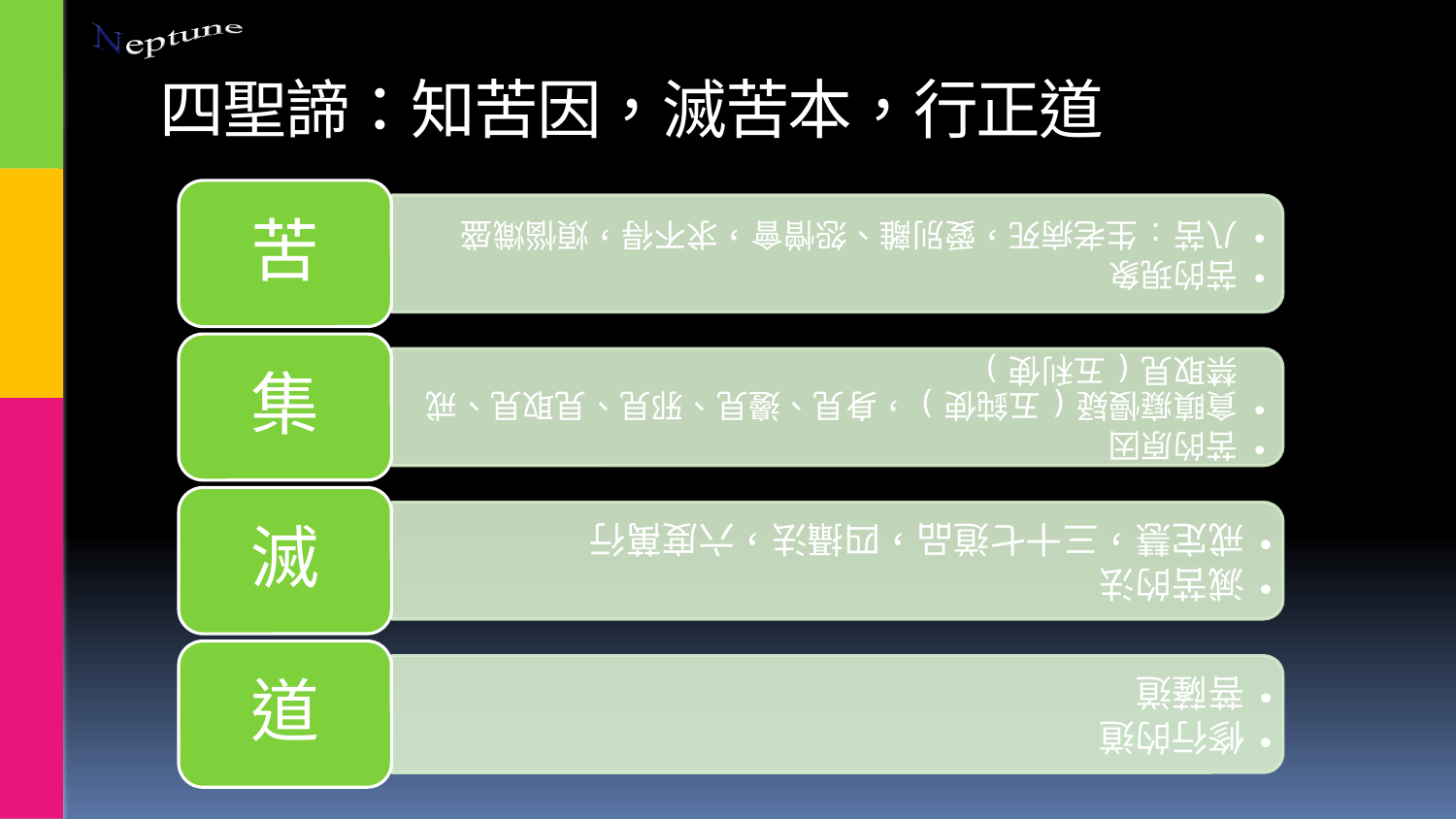

# 四聖諦：知苦因，滅苦本，行正道
苦的現象
八苦:生老病死，愛別離、怨憎會，求不得，煩惱熾盛
苦
苦的原因
貪瞋癡慢疑(五鈍使)，身見、邊見、邪見、見取見、戒禁取見(五利使)
集
滅苦的法
戒定慧，三十七道品，四攝法，六度萬行
滅
修行的道
菩薩道
道